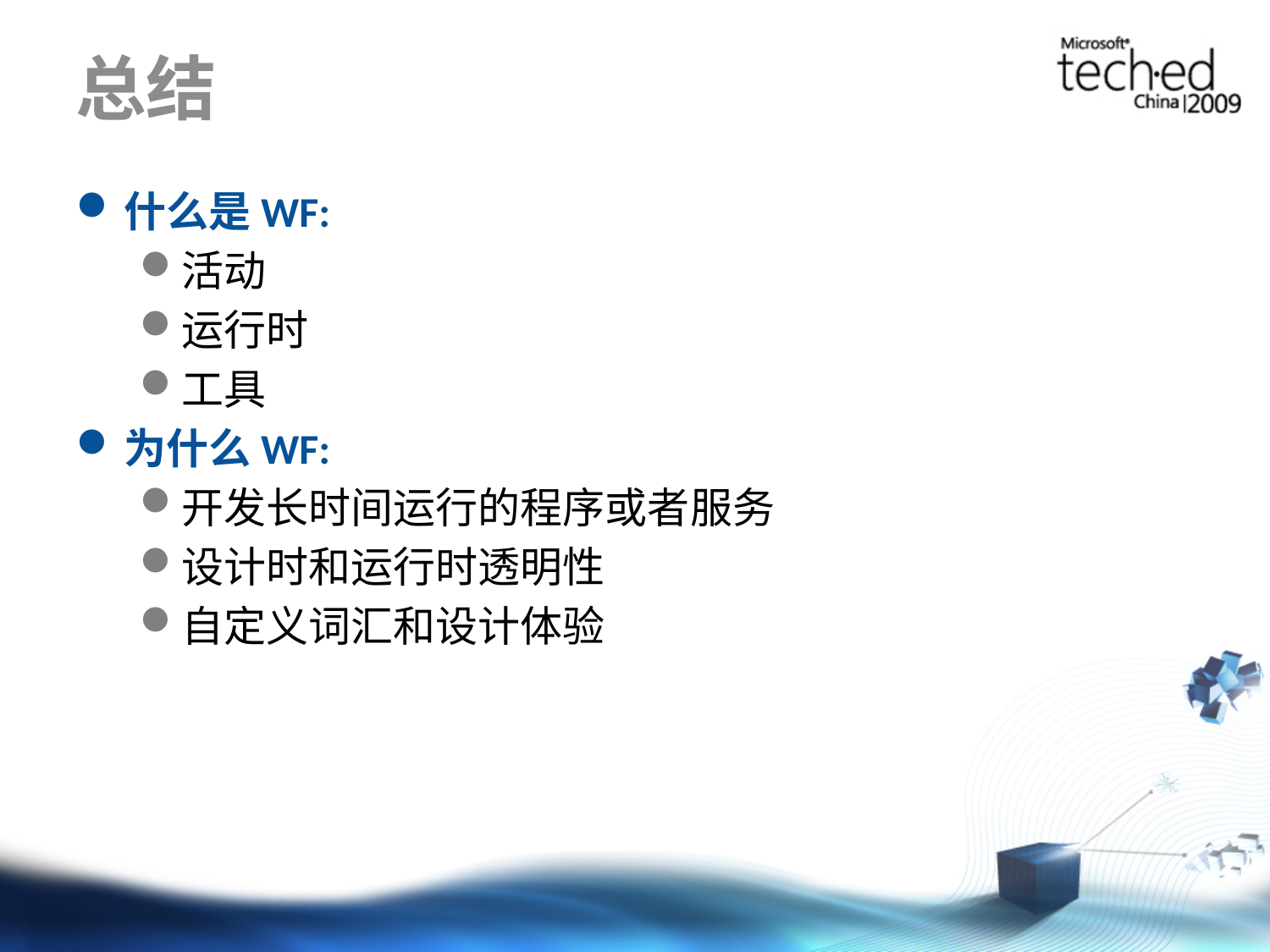

# 总结
什么是WF:
活动
运行时
工具
为什么WF:
开发长时间运行的程序或者服务
设计时和运行时透明性
自定义词汇和设计体验